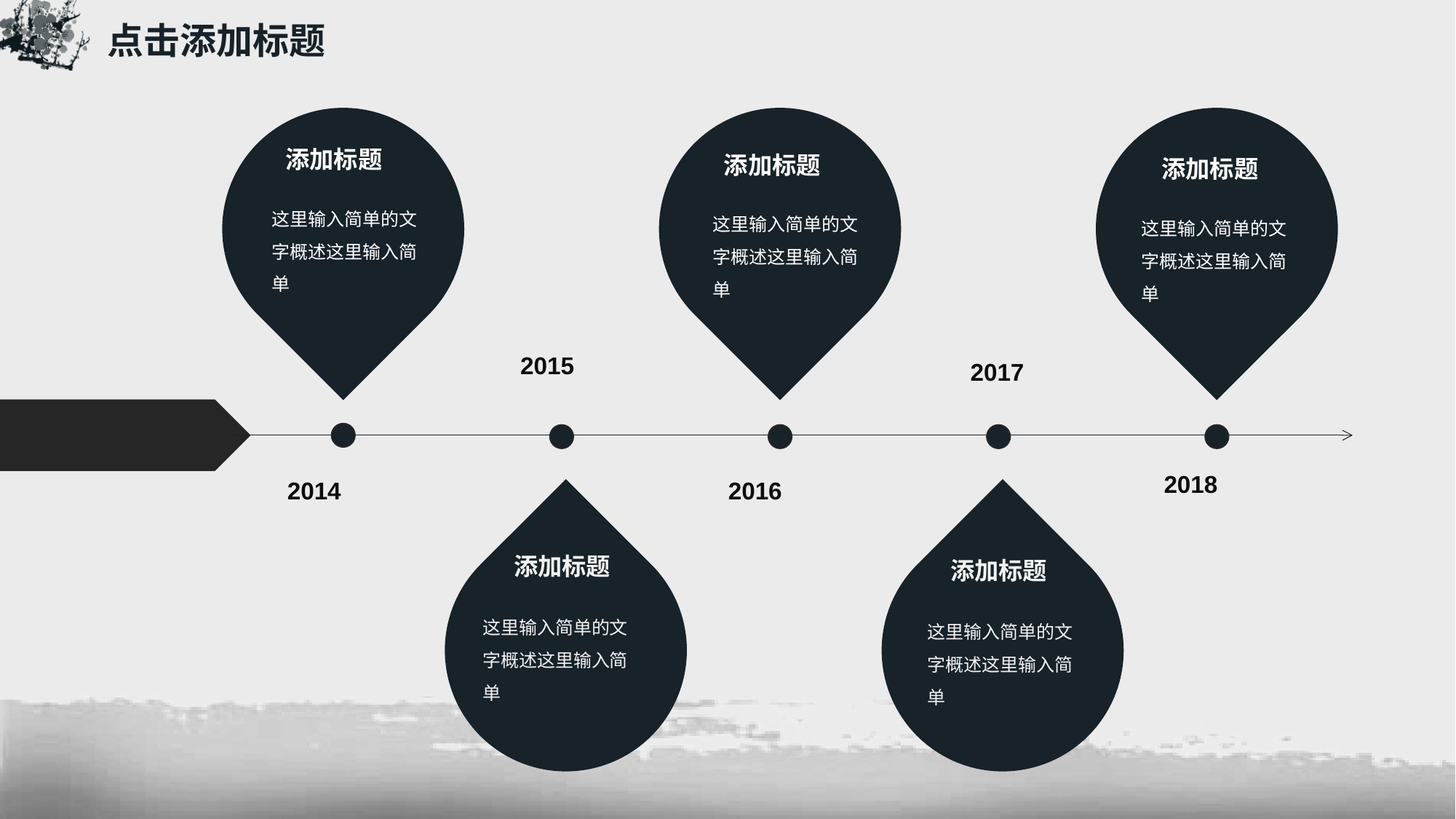

添加标题
添加标题
添加标题
这里输入简单的文字概述这里输入简单
这里输入简单的文字概述这里输入简单
这里输入简单的文字概述这里输入简单
2015
2017

2018
2014
2016

添加标题
添加标题
这里输入简单的文字概述这里输入简单
这里输入简单的文字概述这里输入简单